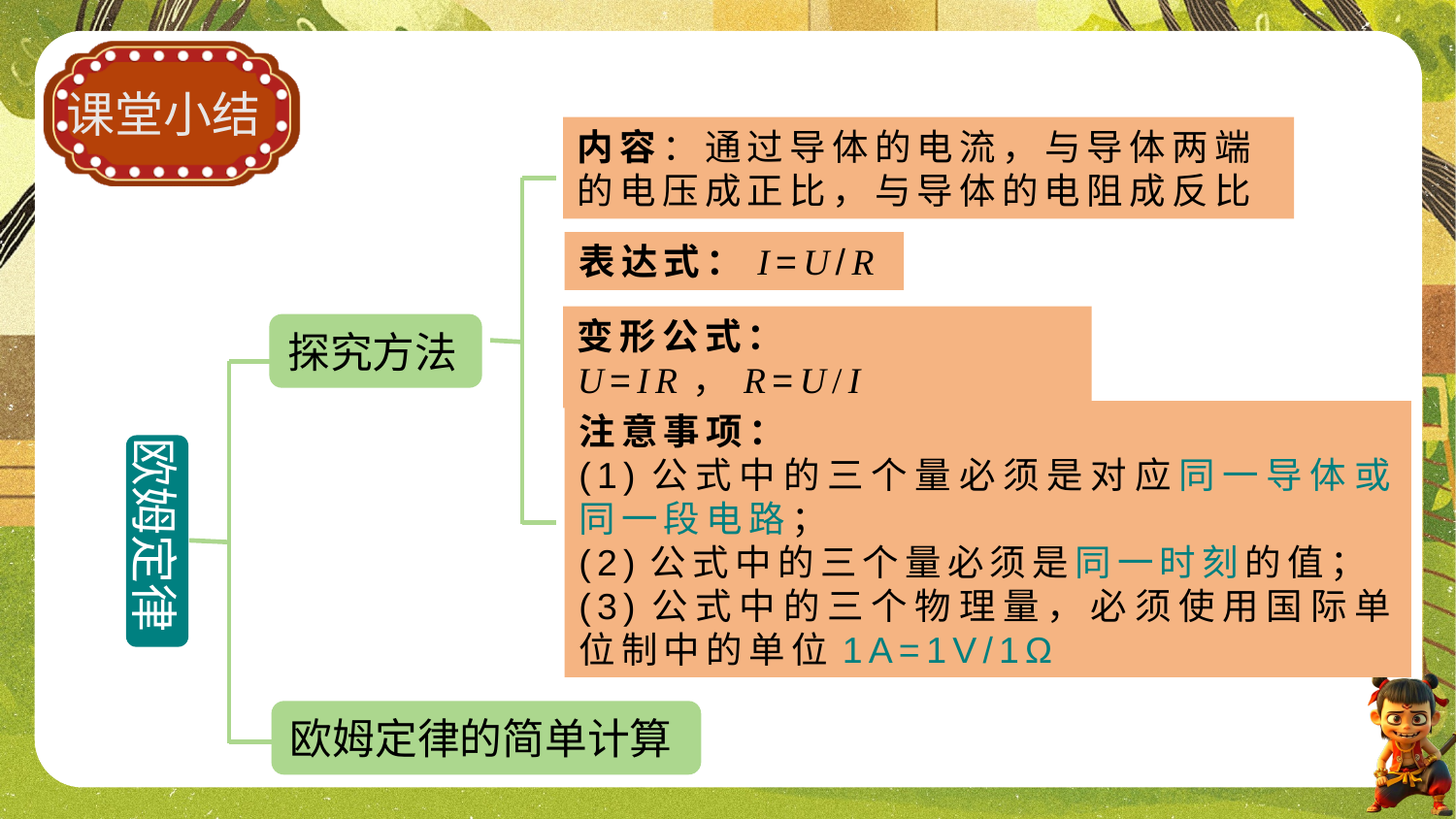

内容：通过导体的电流，与导体两端的电压成正比，与导体的电阻成反比
表达式：I=U/R
变形公式：U=IR，R=U/I
探究方法
注意事项：
(1)公式中的三个量必须是对应同一导体或同一段电路；
(2)公式中的三个量必须是同一时刻的值；
(3)公式中的三个物理量，必须使用国际单位制中的单位1A=1V/1Ω
欧姆定律
欧姆定律的简单计算